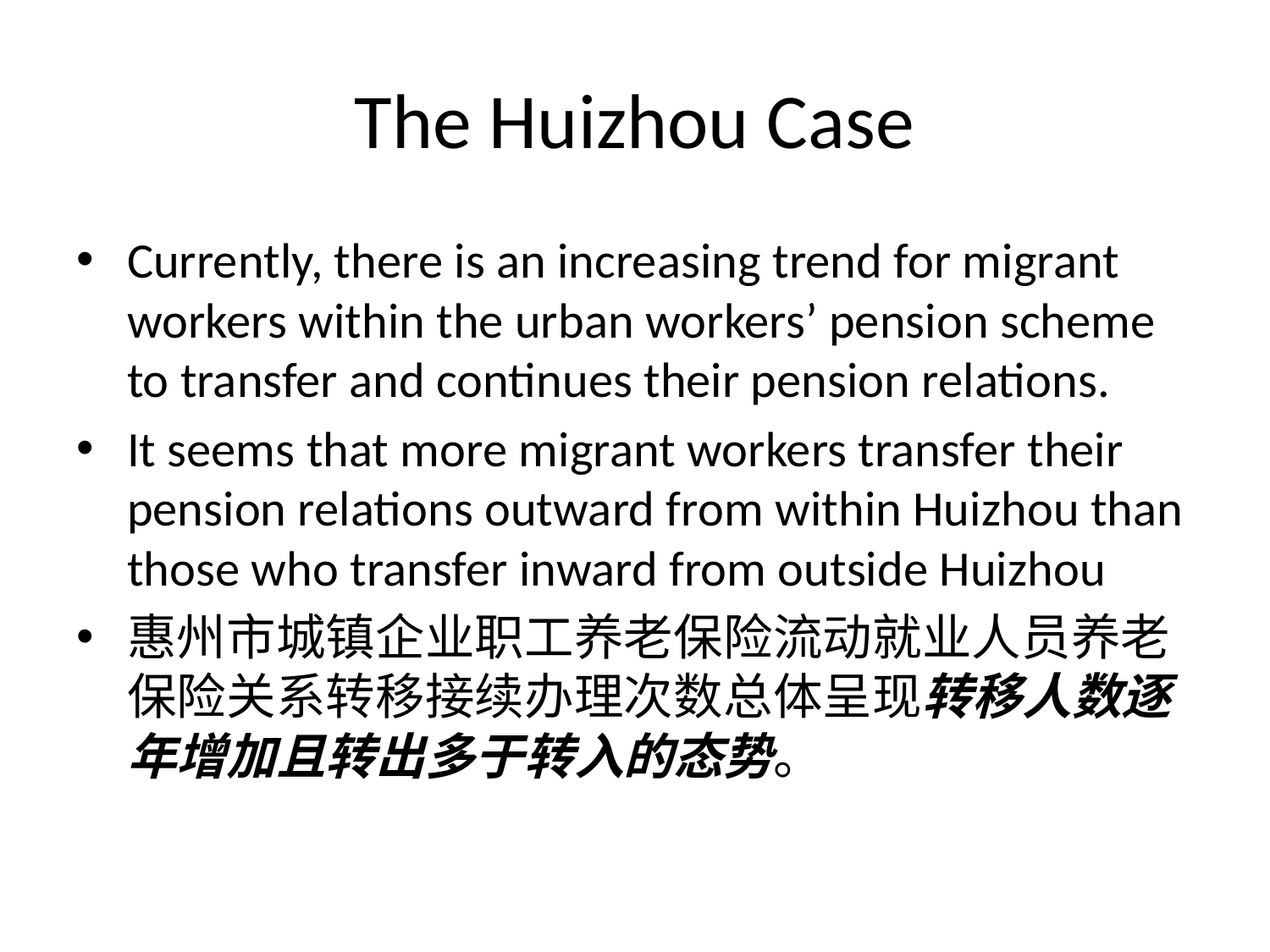

# The Huizhou Case
Currently, there is an increasing trend for migrant workers within the urban workers’ pension scheme to transfer and continues their pension relations.
It seems that more migrant workers transfer their pension relations outward from within Huizhou than those who transfer inward from outside Huizhou
惠州市城镇企业职工养老保险流动就业人员养老保险关系转移接续办理次数总体呈现转移人数逐年增加且转出多于转入的态势。